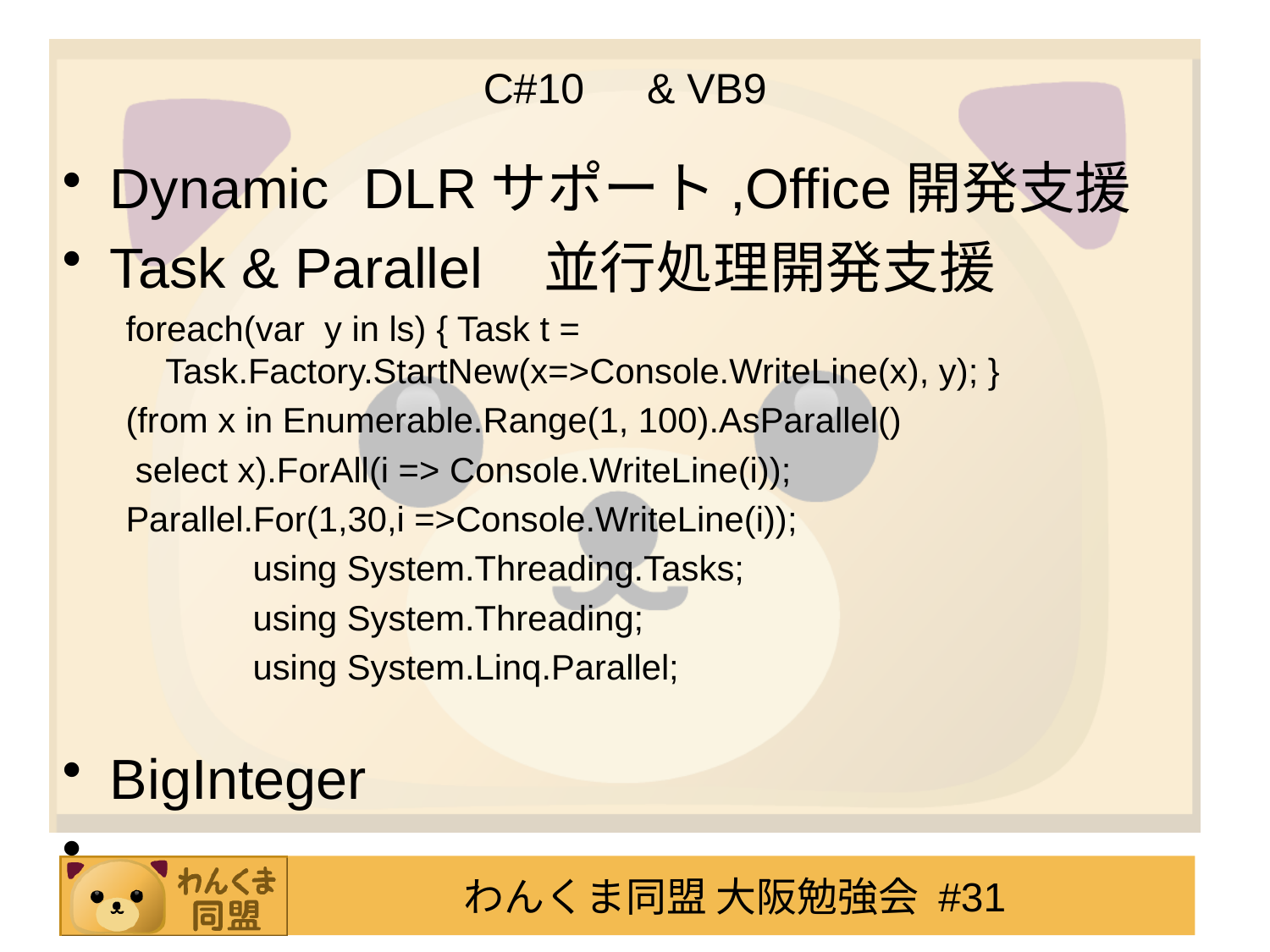

# C#10　& VB9
Dynamic	DLRサポート,Office開発支援
Task & Parallel   並行処理開発支援
foreach(var  y in ls) { Task t = Task.Factory.StartNew(x=>Console.WriteLine(x), y); }
(from x in Enumerable.Range(1, 100).AsParallel()
 select x).ForAll(i => Console.WriteLine(i));
Parallel.For(1,30,i =>Console.WriteLine(i));
using System.Threading.Tasks;
using System.Threading;
using System.Linq.Parallel;

BigInteger